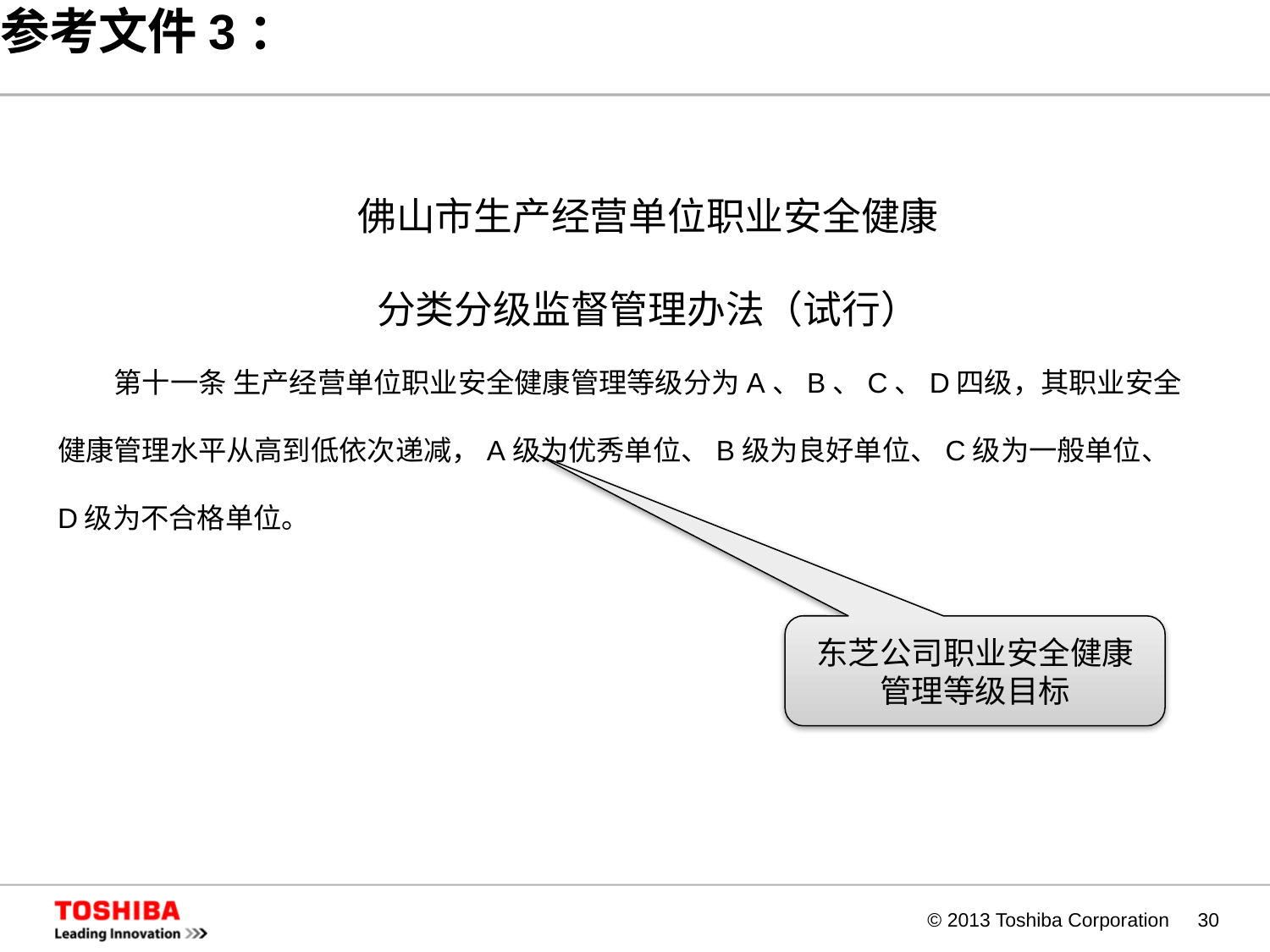

参考文件3：
佛山市生产经营单位职业安全健康
分类分级监督管理办法（试行）
第十一条 生产经营单位职业安全健康管理等级分为A、B、C、D四级，其职业安全健康管理水平从高到低依次递减，A级为优秀单位、B级为良好单位、C级为一般单位、D级为不合格单位。
东芝公司职业安全健康
管理等级目标